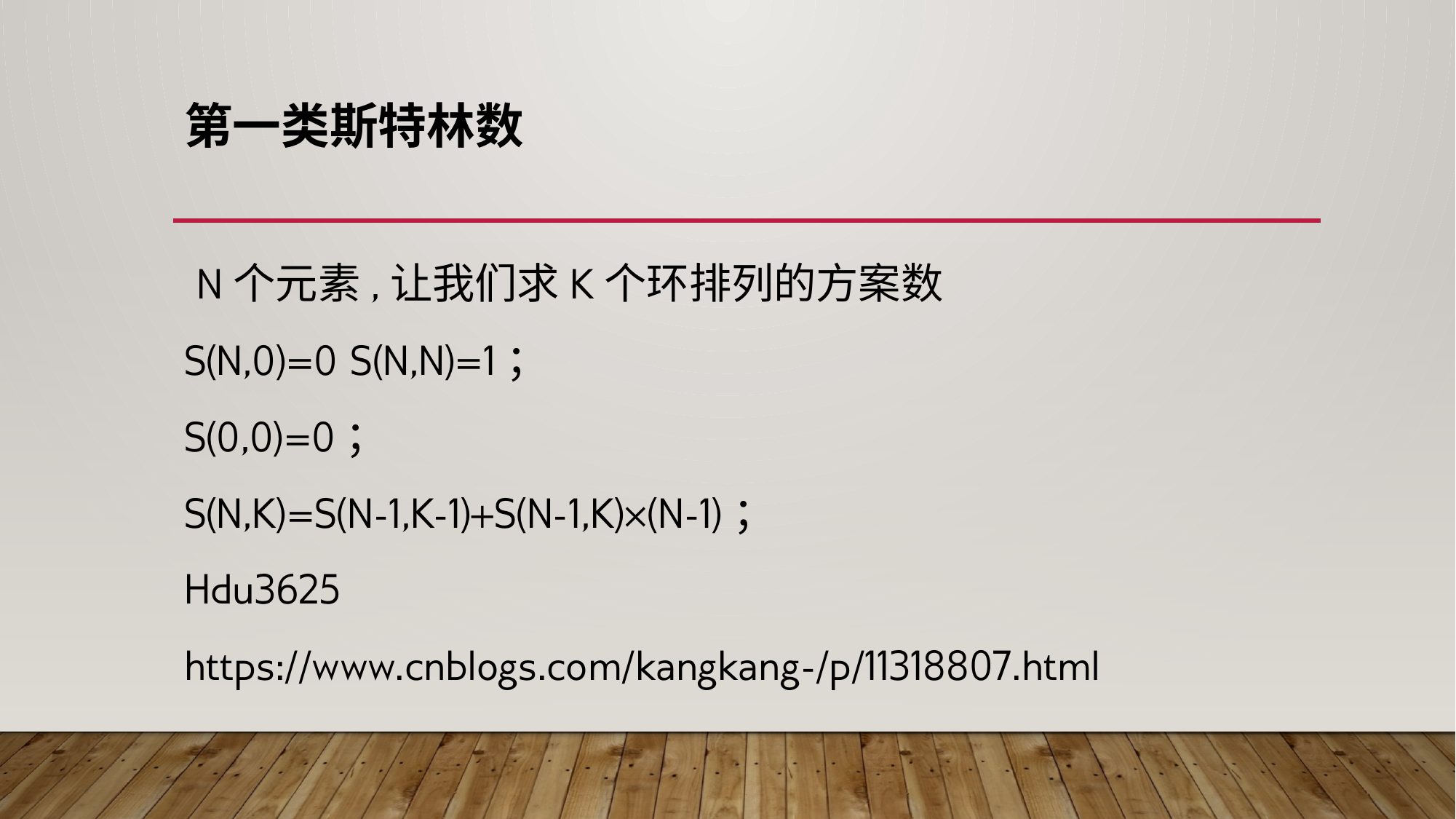

# 第一类斯特林数
 N个元素,让我们求K个环排列的方案数
S(N,0)=0 S(N,N)=1；
S(0,0)=0；
S(N,K)=S(N-1,K-1)+S(N-1,K)×(N-1)；
Hdu3625
https://www.cnblogs.com/kangkang-/p/11318807.html